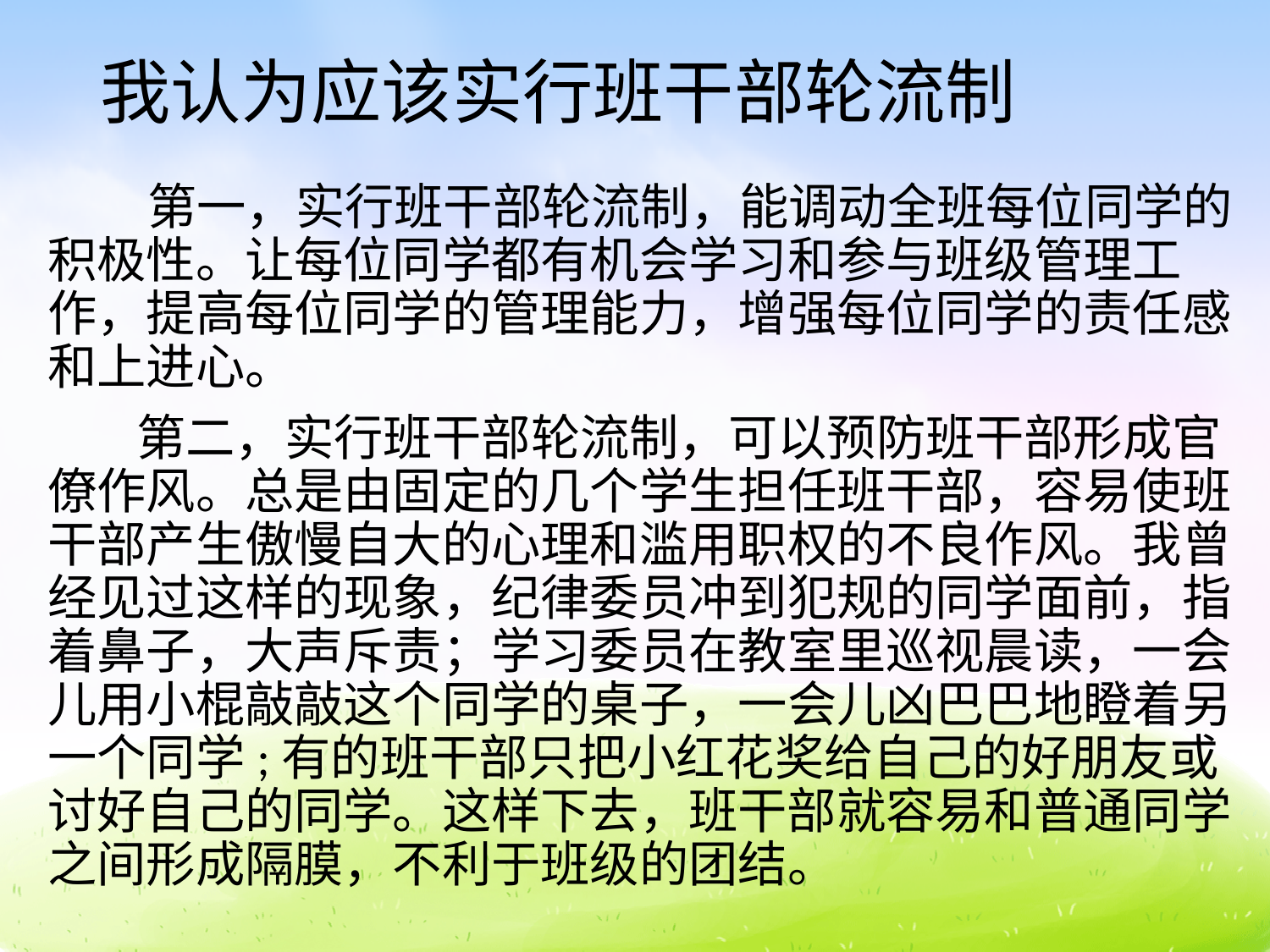

# 我认为应该实行班干部轮流制
        第一，实行班干部轮流制，能调动全班每位同学的积极性。让每位同学都有机会学习和参与班级管理工作，提高每位同学的管理能力，增强每位同学的责任感和上进心。
       第二，实行班干部轮流制，可以预防班干部形成官僚作风。总是由固定的几个学生担任班干部，容易使班干部产生傲慢自大的心理和滥用职权的不良作风。我曾经见过这样的现象，纪律委员冲到犯规的同学面前，指着鼻子，大声斥责；学习委员在教室里巡视晨读，一会儿用小棍敲敲这个同学的桌子，一会儿凶巴巴地瞪着另一个同学;有的班干部只把小红花奖给自己的好朋友或讨好自己的同学。这样下去，班干部就容易和普通同学之间形成隔膜，不利于班级的团结。